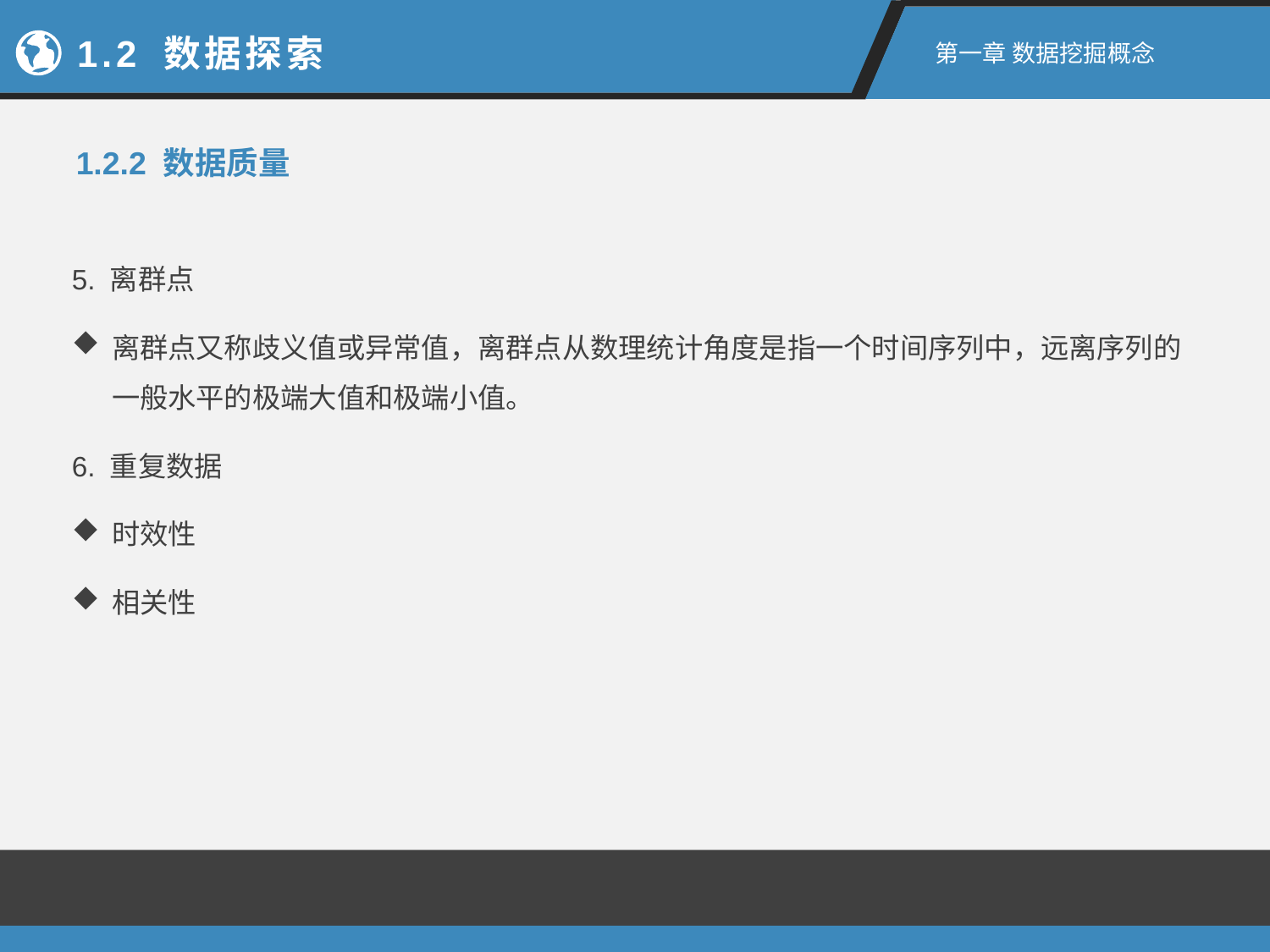

1.2 数据探索

第一章 数据挖掘概念
1.2.2 数据质量
5. 离群点
离群点又称歧义值或异常值，离群点从数理统计角度是指一个时间序列中，远离序列的一般水平的极端大值和极端小值。
6. 重复数据
时效性
相关性